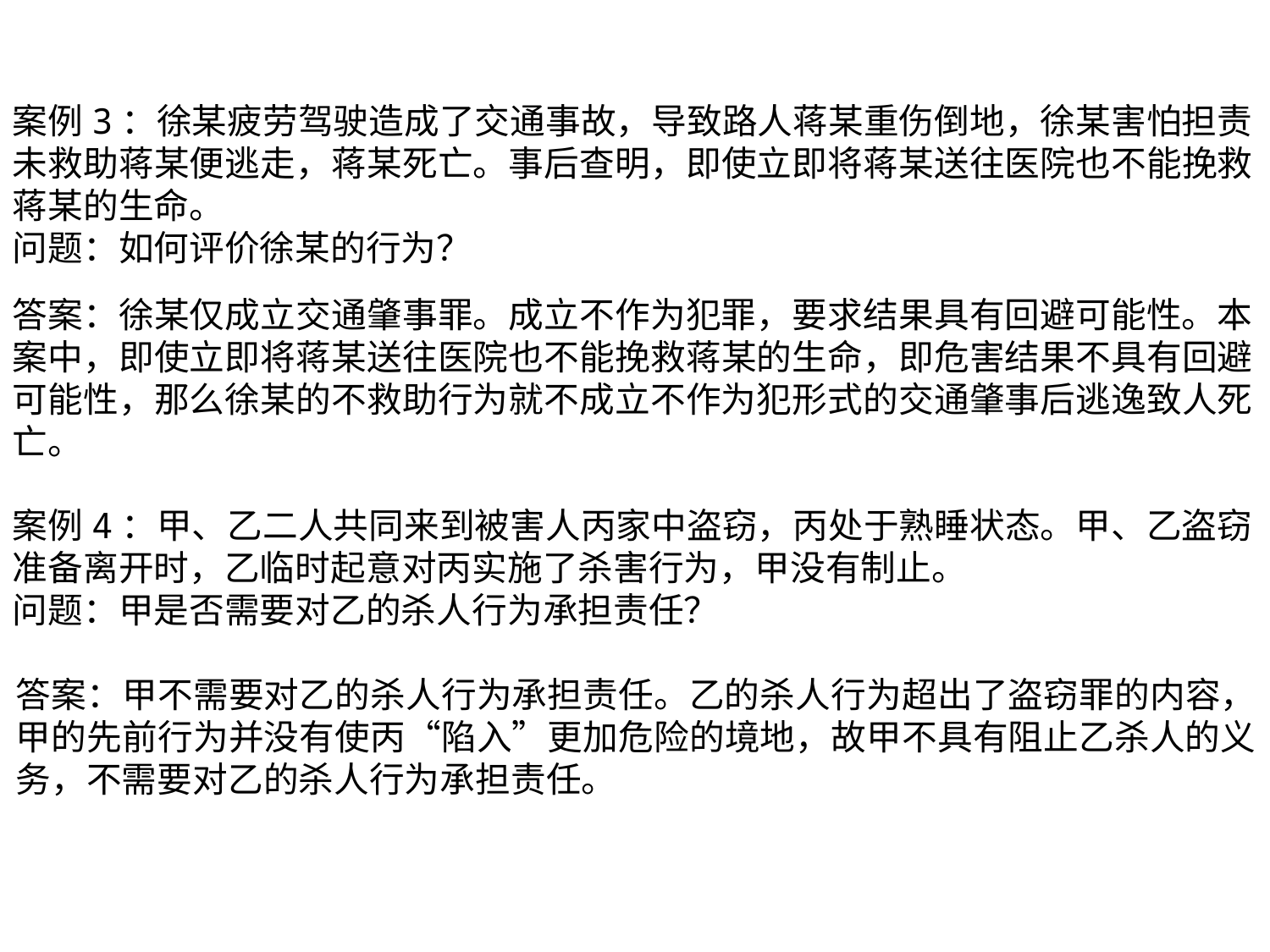

案例3：徐某疲劳驾驶造成了交通事故，导致路人蒋某重伤倒地，徐某害怕担责未救助蒋某便逃走，蒋某死亡。事后查明，即使立即将蒋某送往医院也不能挽救蒋某的生命。
问题：如何评价徐某的行为？
答案：徐某仅成立交通肇事罪。成立不作为犯罪，要求结果具有回避可能性。本案中，即使立即将蒋某送往医院也不能挽救蒋某的生命，即危害结果不具有回避可能性，那么徐某的不救助行为就不成立不作为犯形式的交通肇事后逃逸致人死亡。
案例4：甲、乙二人共同来到被害人丙家中盗窃，丙处于熟睡状态。甲、乙盗窃准备离开时，乙临时起意对丙实施了杀害行为，甲没有制止。
问题：甲是否需要对乙的杀人行为承担责任？
答案：甲不需要对乙的杀人行为承担责任。乙的杀人行为超出了盗窃罪的内容，甲的先前行为并没有使丙“陷入”更加危险的境地，故甲不具有阻止乙杀人的义务，不需要对乙的杀人行为承担责任。